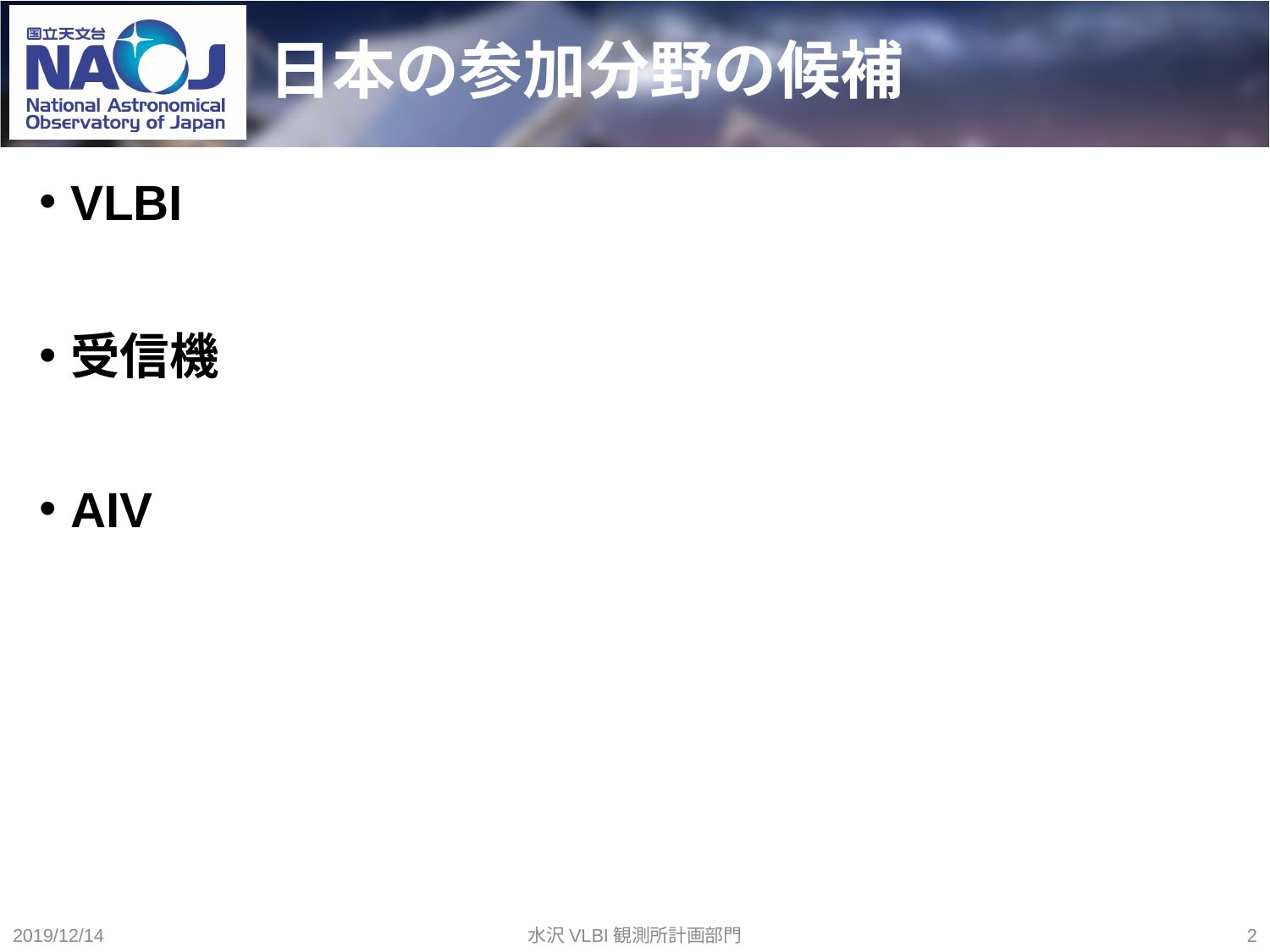

# 日本の参加分野の候補
VLBI

受信機

AIV

2019/12/14
水沢VLBI観測所計画部門
2